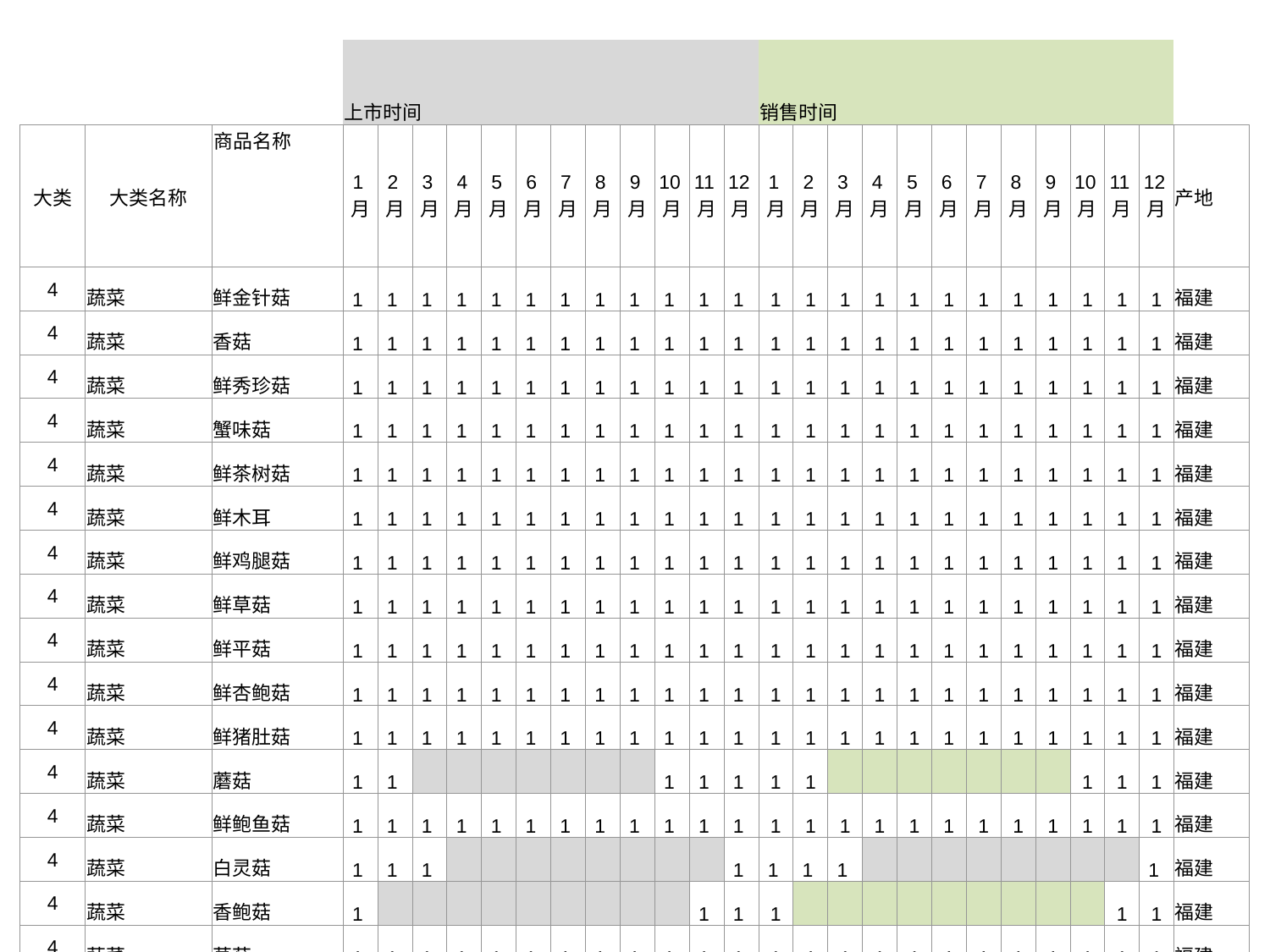

|  |  |  | 上市时间 |  |  |  |  |  |  |  |  |  |  |  | 销售时间 |  |  |  |  |  |  |  |  |  |  |  |  |
| --- | --- | --- | --- | --- | --- | --- | --- | --- | --- | --- | --- | --- | --- | --- | --- | --- | --- | --- | --- | --- | --- | --- | --- | --- | --- | --- | --- |
| 大类 | 大类名称 | 商品名称 | 1月 | 2月 | 3月 | 4月 | 5月 | 6月 | 7月 | 8月 | 9月 | 10月 | 11月 | 12月 | 1月 | 2月 | 3月 | 4月 | 5月 | 6月 | 7月 | 8月 | 9月 | 10月 | 11月 | 12月 | 产地 |
| 4 | 蔬菜 | 鲜金针菇 | 1 | 1 | 1 | 1 | 1 | 1 | 1 | 1 | 1 | 1 | 1 | 1 | 1 | 1 | 1 | 1 | 1 | 1 | 1 | 1 | 1 | 1 | 1 | 1 | 福建 |
| 4 | 蔬菜 | 香菇 | 1 | 1 | 1 | 1 | 1 | 1 | 1 | 1 | 1 | 1 | 1 | 1 | 1 | 1 | 1 | 1 | 1 | 1 | 1 | 1 | 1 | 1 | 1 | 1 | 福建 |
| 4 | 蔬菜 | 鲜秀珍菇 | 1 | 1 | 1 | 1 | 1 | 1 | 1 | 1 | 1 | 1 | 1 | 1 | 1 | 1 | 1 | 1 | 1 | 1 | 1 | 1 | 1 | 1 | 1 | 1 | 福建 |
| 4 | 蔬菜 | 蟹味菇 | 1 | 1 | 1 | 1 | 1 | 1 | 1 | 1 | 1 | 1 | 1 | 1 | 1 | 1 | 1 | 1 | 1 | 1 | 1 | 1 | 1 | 1 | 1 | 1 | 福建 |
| 4 | 蔬菜 | 鲜茶树菇 | 1 | 1 | 1 | 1 | 1 | 1 | 1 | 1 | 1 | 1 | 1 | 1 | 1 | 1 | 1 | 1 | 1 | 1 | 1 | 1 | 1 | 1 | 1 | 1 | 福建 |
| 4 | 蔬菜 | 鲜木耳 | 1 | 1 | 1 | 1 | 1 | 1 | 1 | 1 | 1 | 1 | 1 | 1 | 1 | 1 | 1 | 1 | 1 | 1 | 1 | 1 | 1 | 1 | 1 | 1 | 福建 |
| 4 | 蔬菜 | 鲜鸡腿菇 | 1 | 1 | 1 | 1 | 1 | 1 | 1 | 1 | 1 | 1 | 1 | 1 | 1 | 1 | 1 | 1 | 1 | 1 | 1 | 1 | 1 | 1 | 1 | 1 | 福建 |
| 4 | 蔬菜 | 鲜草菇 | 1 | 1 | 1 | 1 | 1 | 1 | 1 | 1 | 1 | 1 | 1 | 1 | 1 | 1 | 1 | 1 | 1 | 1 | 1 | 1 | 1 | 1 | 1 | 1 | 福建 |
| 4 | 蔬菜 | 鲜平菇 | 1 | 1 | 1 | 1 | 1 | 1 | 1 | 1 | 1 | 1 | 1 | 1 | 1 | 1 | 1 | 1 | 1 | 1 | 1 | 1 | 1 | 1 | 1 | 1 | 福建 |
| 4 | 蔬菜 | 鲜杏鲍菇 | 1 | 1 | 1 | 1 | 1 | 1 | 1 | 1 | 1 | 1 | 1 | 1 | 1 | 1 | 1 | 1 | 1 | 1 | 1 | 1 | 1 | 1 | 1 | 1 | 福建 |
| 4 | 蔬菜 | 鲜猪肚菇 | 1 | 1 | 1 | 1 | 1 | 1 | 1 | 1 | 1 | 1 | 1 | 1 | 1 | 1 | 1 | 1 | 1 | 1 | 1 | 1 | 1 | 1 | 1 | 1 | 福建 |
| 4 | 蔬菜 | 蘑菇 | 1 | 1 |  |  |  |  |  |  |  | 1 | 1 | 1 | 1 | 1 |  |  |  |  |  |  |  | 1 | 1 | 1 | 福建 |
| 4 | 蔬菜 | 鲜鲍鱼菇 | 1 | 1 | 1 | 1 | 1 | 1 | 1 | 1 | 1 | 1 | 1 | 1 | 1 | 1 | 1 | 1 | 1 | 1 | 1 | 1 | 1 | 1 | 1 | 1 | 福建 |
| 4 | 蔬菜 | 白灵菇 | 1 | 1 | 1 |  |  |  |  |  |  |  |  | 1 | 1 | 1 | 1 |  |  |  |  |  |  |  |  | 1 | 福建 |
| 4 | 蔬菜 | 香鲍菇 | 1 |  |  |  |  |  |  |  |  |  | 1 | 1 | 1 |  |  |  |  |  |  |  |  |  | 1 | 1 | 福建 |
| 4 | 蔬菜 | 草菇 | 1 | 1 | 1 | 1 | 1 | 1 | 1 | 1 | 1 | 1 | 1 | 1 | 1 | 1 | 1 | 1 | 1 | 1 | 1 | 1 | 1 | 1 | 1 | 1 | 福建 |